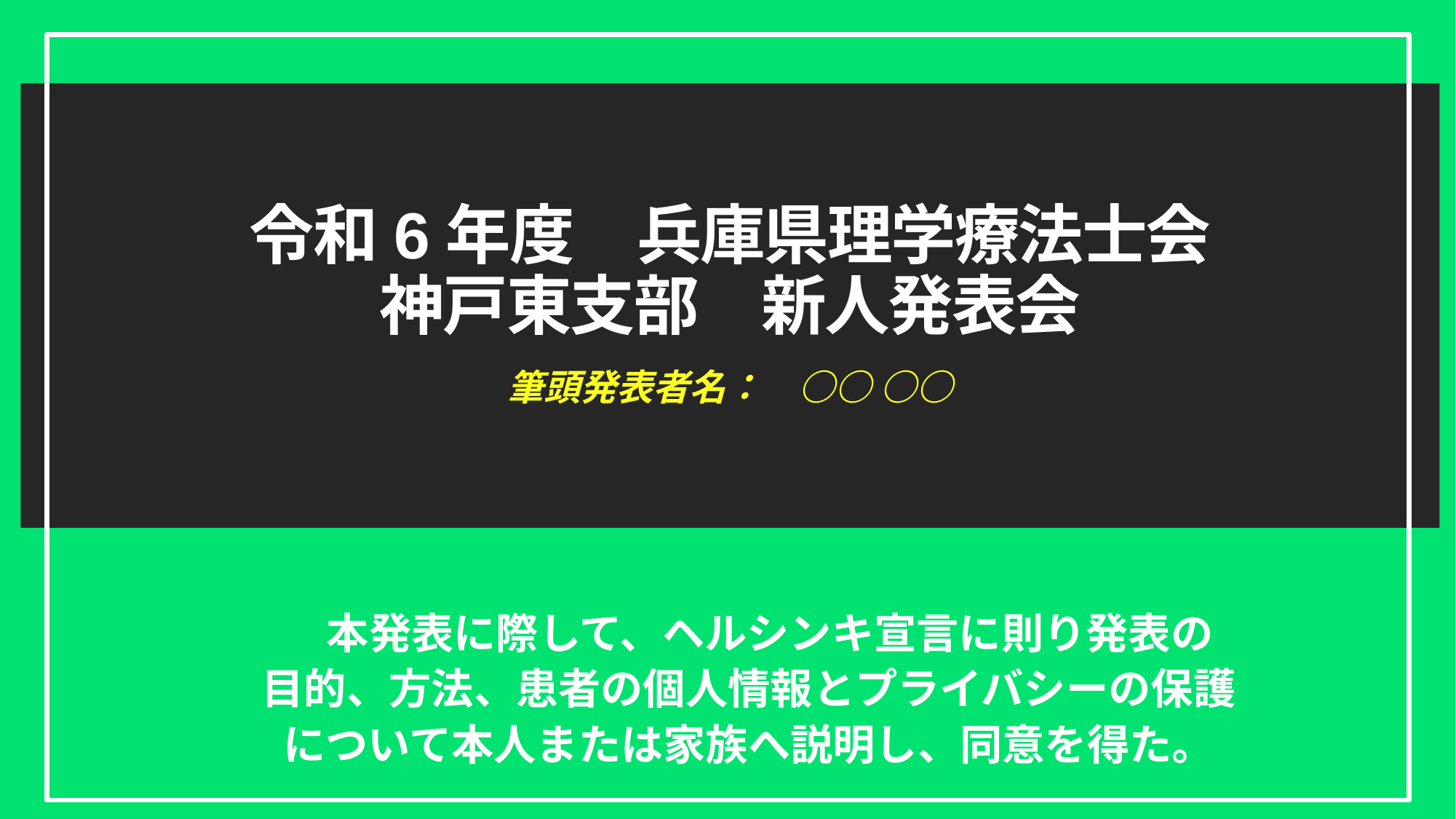

# 令和6年度　兵庫県理学療法士会 神戸東支部　新人発表会 　 筆頭発表者名：　○○ ○○

　本発表に際して、ヘルシンキ宣言に則り発表の
目的、方法、患者の個人情報とプライバシーの保護
について本人または家族へ説明し、同意を得た。